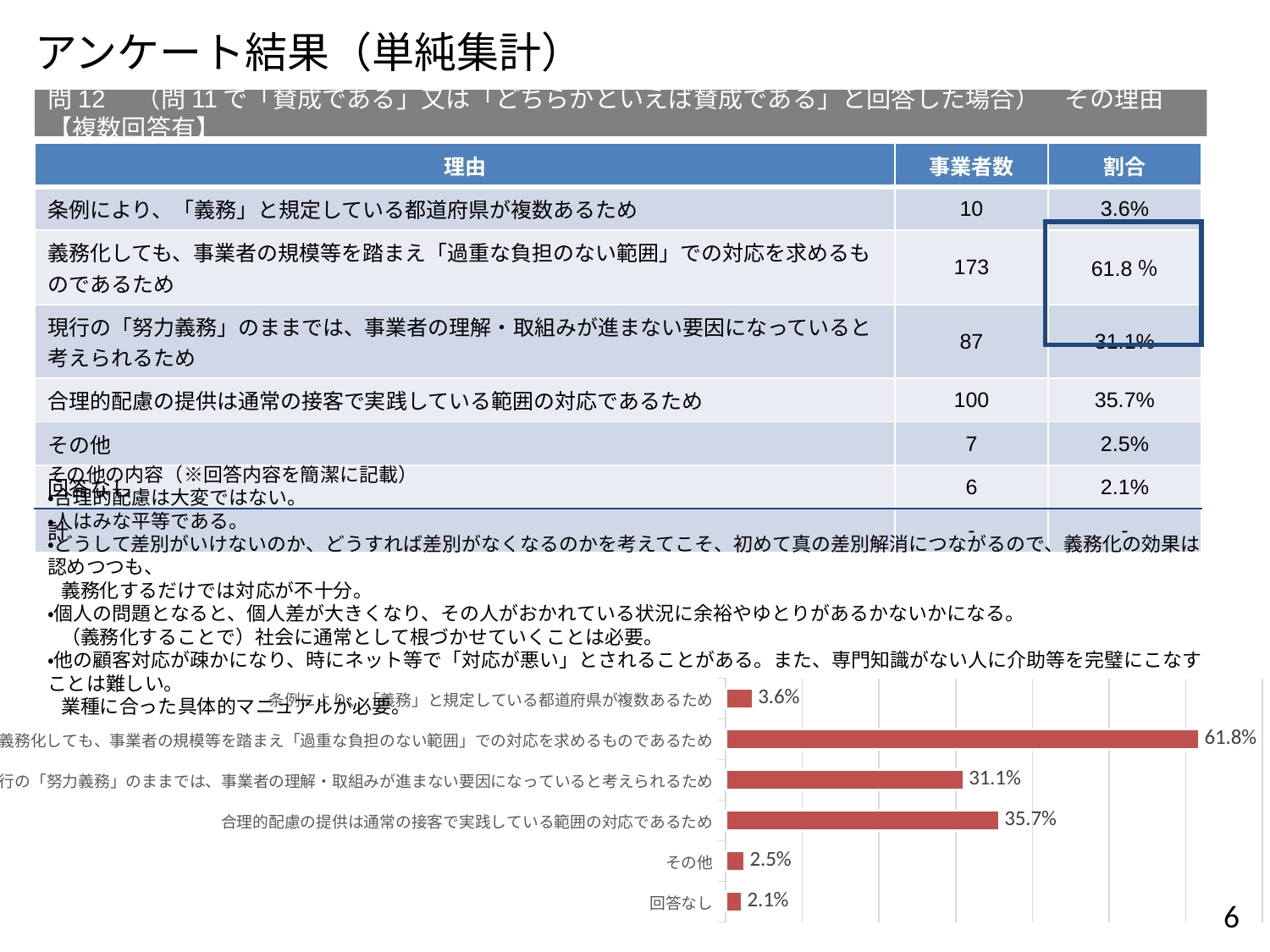

アンケート結果（単純集計）

問12　（問11で「賛成である」又は「どちらかといえば賛成である」と回答した場合）　その理由　【複数回答有】
| 理由 | 事業者数 | 割合 |
| --- | --- | --- |
| 条例により、「義務」と規定している都道府県が複数あるため | 10 | 3.6% |
| 義務化しても、事業者の規模等を踏まえ「過重な負担のない範囲」での対応を求めるものであるため | 173 | 61.8％ |
| 現行の「努力義務」のままでは、事業者の理解・取組みが進まない要因になっていると考えられるため | 87 | 31.1% |
| 合理的配慮の提供は通常の接客で実践している範囲の対応であるため | 100 | 35.7% |
| その他 | 7 | 2.5% |
| 回答なし | 6 | 2.1% |
| 計 | ‐ | - |
|  |
| --- |
その他の内容（※回答内容を簡潔に記載）
・合理的配慮は大変ではない。
・人はみな平等である。
・どうして差別がいけないのか、どうすれば差別がなくなるのかを考えてこそ、初めて真の差別解消につながるので、義務化の効果は認めつつも、
  義務化するだけでは対応が不十分。
・個人の問題となると、個人差が大きくなり、その人がおかれている状況に余裕やゆとりがあるかないかになる。
  （義務化することで）社会に通常として根づかせていくことは必要。
・他の顧客対応が疎かになり、時にネット等で「対応が悪い」とされることがある。また、専門知識がない人に介助等を完璧にこなすことは難しい。
  業種に合った具体的マニュアルが必要。

### Chart

| Category | 割合 |
|---|---|
| 条例により、「義務」と規定している都道府県が複数あるため | 0.03571428571428571 |
| 義務化しても、事業者の規模等を踏まえ「過重な負担のない範囲」での対応を求めるものであるため | 0.6178571428571429 |
| 現行の「努力義務」のままでは、事業者の理解・取組みが進まない要因になっていると考えられるため | 0.3107142857142857 |
| 合理的配慮の提供は通常の接客で実践している範囲の対応であるため | 0.35714285714285715 |
| その他 | 0.025 |
| 回答なし | 0.02142857142857143 |
6